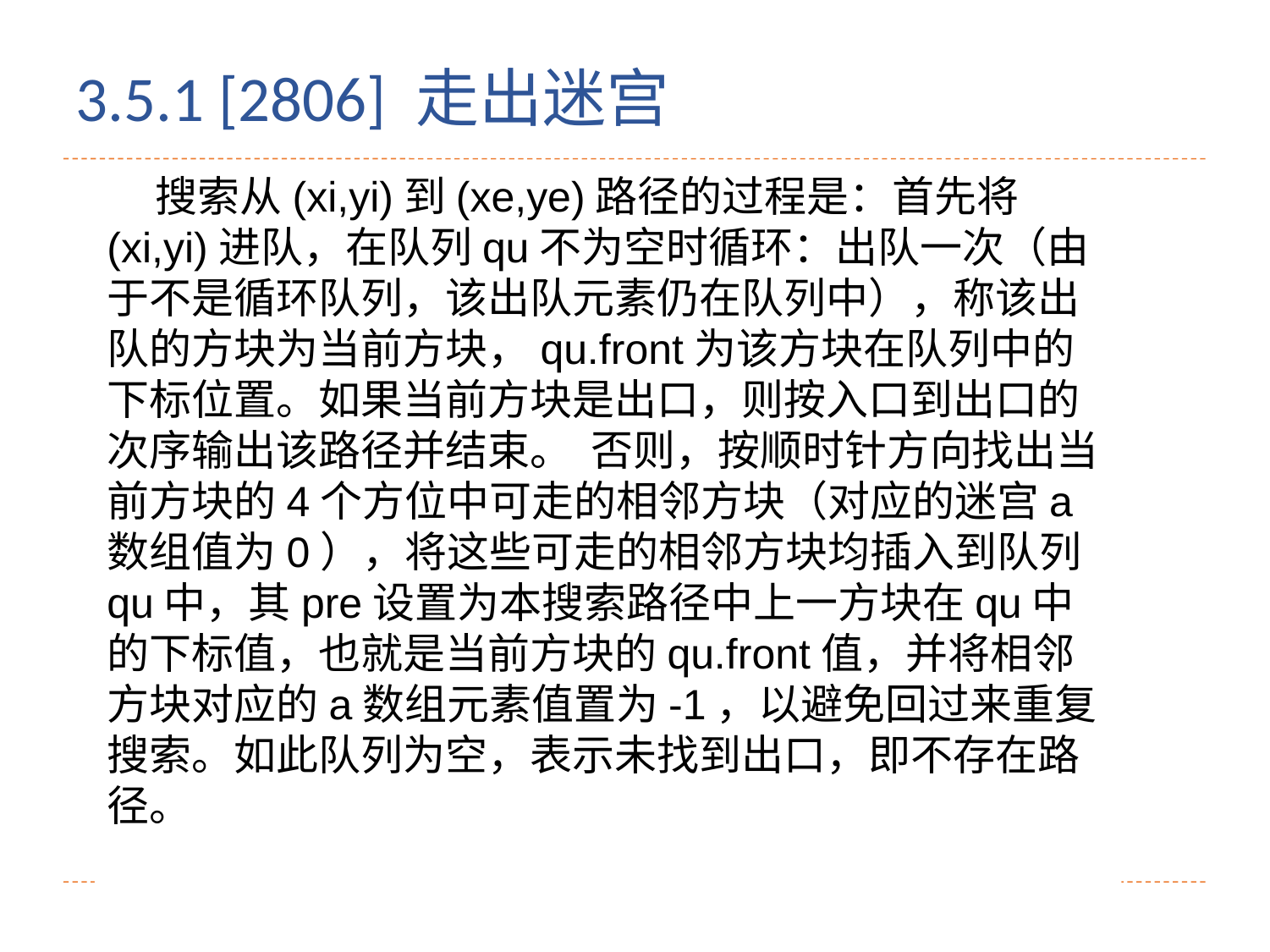

3.5.1 [2806] 走出迷宫

    搜索从(xi,yi)到(xe,ye)路径的过程是：首先将(xi,yi)进队，在队列qu不为空时循环：出队一次（由于不是循环队列，该出队元素仍在队列中），称该出队的方块为当前方块，qu.front为该方块在队列中的下标位置。如果当前方块是出口，则按入口到出口的次序输出该路径并结束。  否则，按顺时针方向找出当前方块的4个方位中可走的相邻方块（对应的迷宫a数组值为0），将这些可走的相邻方块均插入到队列qu中，其pre设置为本搜索路径中上一方块在qu中的下标值，也就是当前方块的qu.front值，并将相邻方块对应的a数组元素值置为-1，以避免回过来重复搜索。如此队列为空，表示未找到出口，即不存在路径。

|  |  |  |  |  |  |  |  |  |  |
| --- | --- | --- | --- | --- | --- | --- | --- | --- | --- |
|  | 1 1 | 1 2 | 13 | 14 | 15 | 16 | 17 | 18 |  |
|  | 21 | 22 | 23 | 24 | 25 | 26 | 27 | 28 |  |
|  | 31 | 32 | 33 | 34 | 35 | 36 | 37 | 38 |  |
|  | 41 | 42 | 43 | 44 | 45 | 46 | 47 | 48 |  |
|  | 51 | 52 | 53 | 54 | 55 | 56 | 57 | 58 |  |
|  | 61 | 62 | 63 | 64 | 65 | 66 | 67 | 68 |  |
|  | 71 | 72 | 73 | 74 | 75 | 76 | 77 | 78 |  |
|  | 81 | 82 | 83 | 84 | 85 | 86 | 87 | 88 |  |
|  |  |  |  |  |  |  |  |  |  |